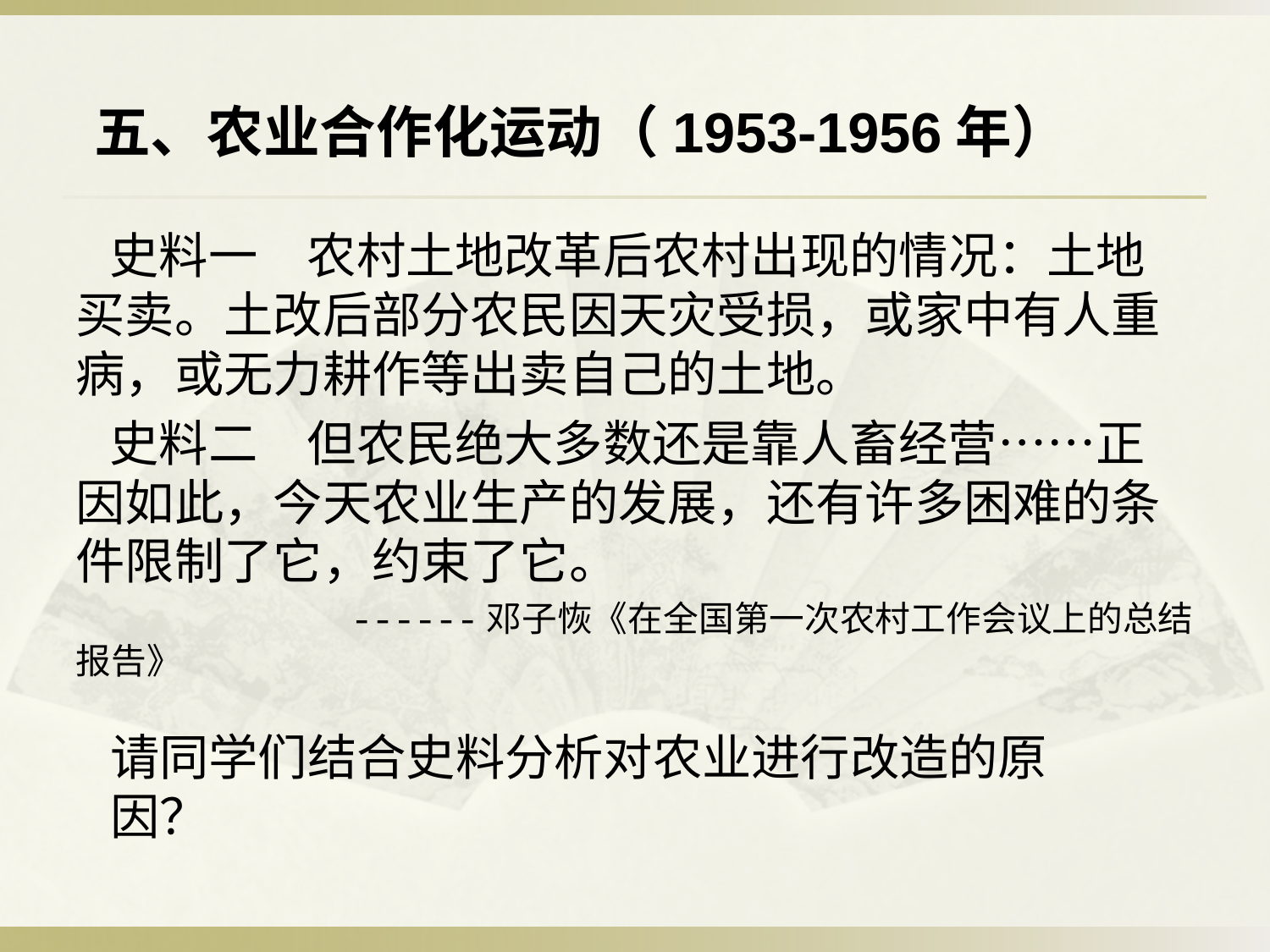

# 五、农业合作化运动（1953-1956年）
  史料一　农村土地改革后农村出现的情况：土地买卖。土改后部分农民因天灾受损，或家中有人重病，或无力耕作等出卖自己的土地。
  史料二　但农民绝大多数还是靠人畜经营……正因如此，今天农业生产的发展，还有许多困难的条件限制了它，约束了它。
             ------邓子恢《在全国第一次农村工作会议上的总结报告》
请同学们结合史料分析对农业进行改造的原因？